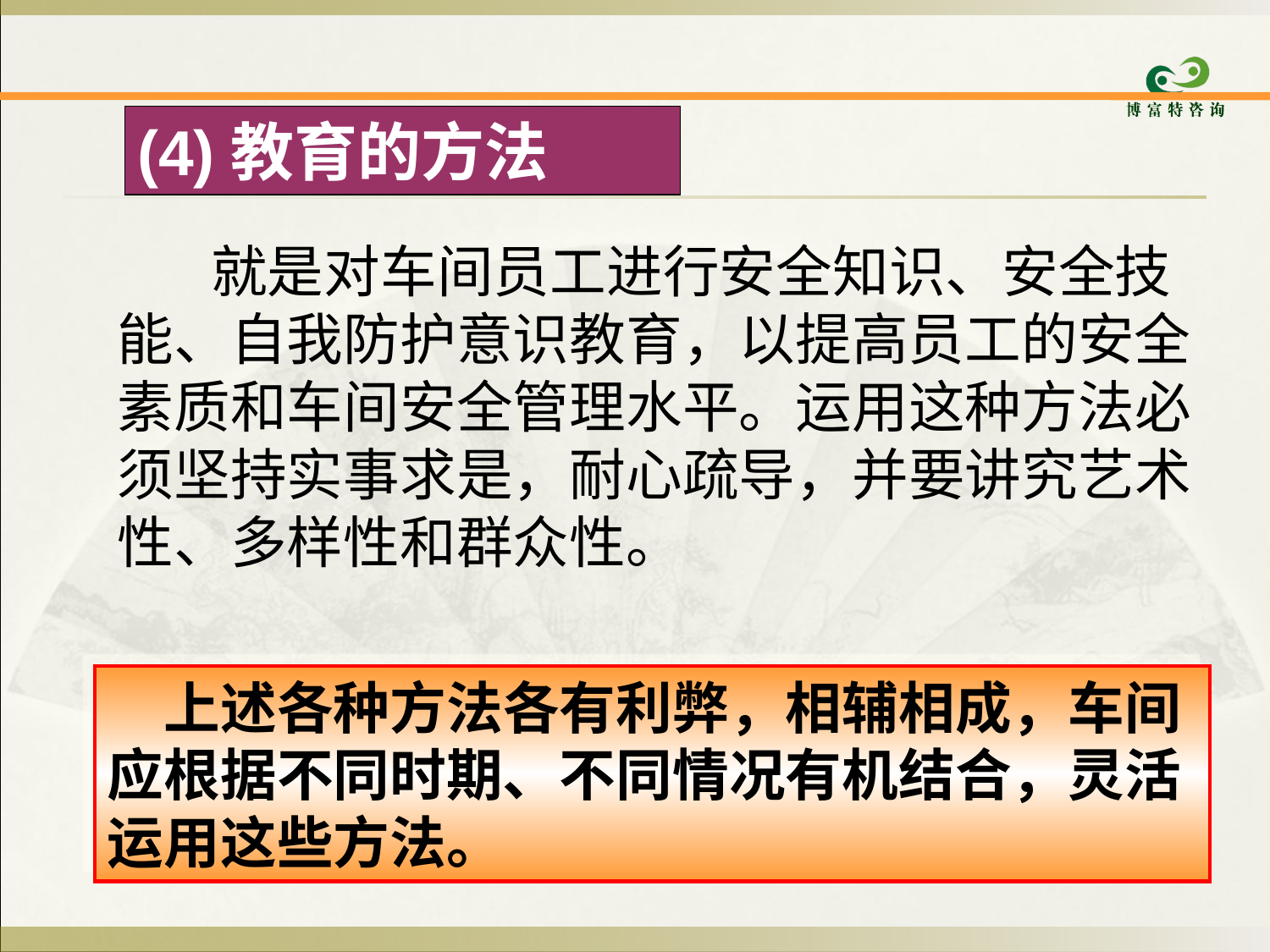

(4)教育的方法
　就是对车间员工进行安全知识、安全技能、自我防护意识教育，以提高员工的安全素质和车间安全管理水平。运用这种方法必须坚持实事求是，耐心疏导，并要讲究艺术性、多样性和群众性。
　上述各种方法各有利弊，相辅相成，车间应根据不同时期、不同情况有机结合，灵活运用这些方法。
48